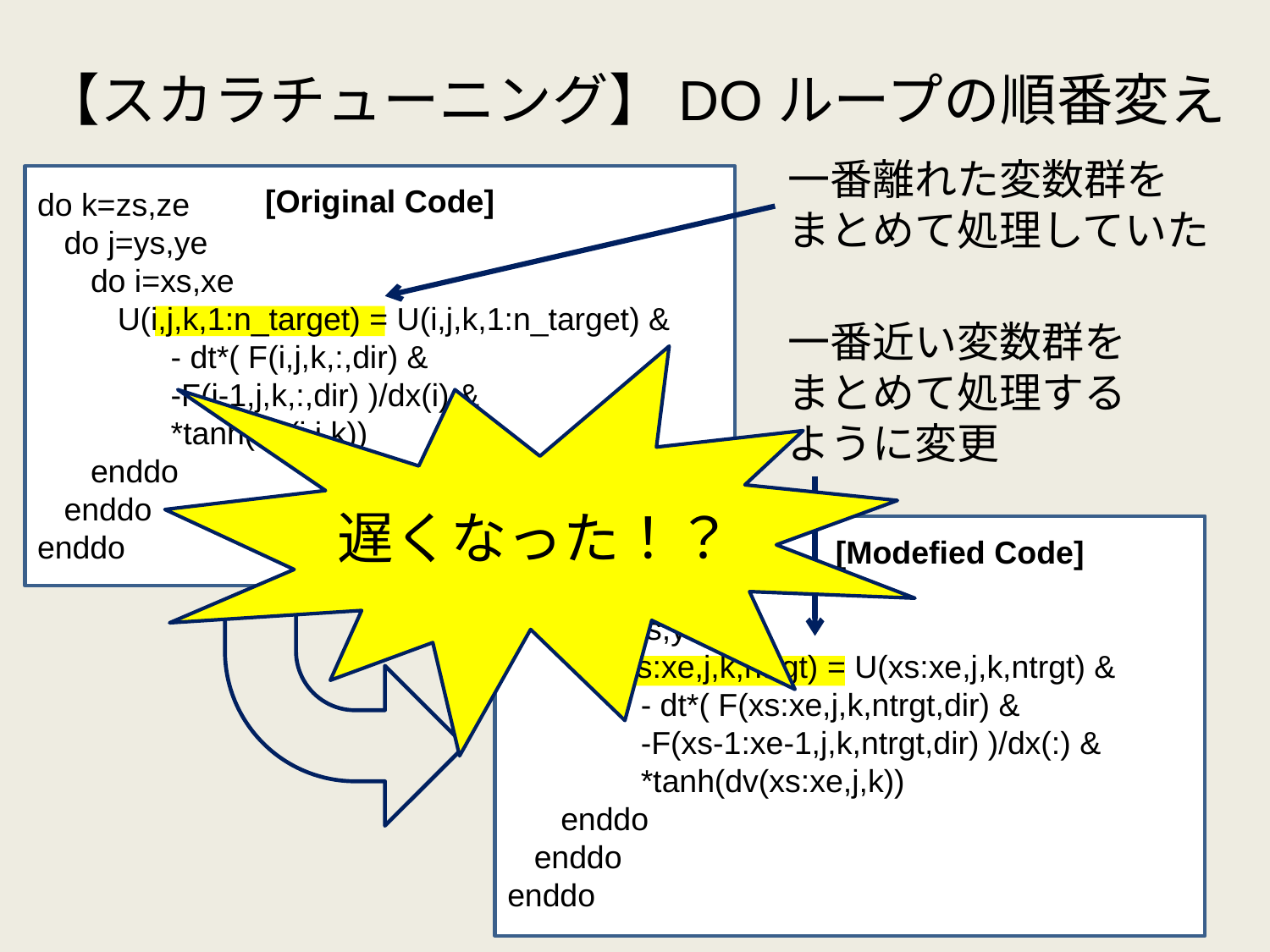

# 【スカラチューニング】DOループの順番変え
一番離れた変数群を
まとめて処理していた

[Original Code]
do k=zs,ze
   do j=ys,ye
      do i=xs,xe
         U(i,j,k,1:n_target) = U(i,j,k,1:n_target) &
               - dt*( F(i,j,k,:,dir) &
               -F(i-1,j,k,:,dir) )/dx(i) &
               *tanh(dv(i,j,k))
      enddo
   enddo
enddo

一番近い変数群を
まとめて処理する
ように変更

[Modefied Code]
遅くなった！？

do ntrgt=1,n_target
   do k=zs,ze
      do j=ys,ye
         U(xs:xe,j,k,ntrgt) = U(xs:xe,j,k,ntrgt) &
               - dt*( F(xs:xe,j,k,ntrgt,dir) &
               -F(xs-1:xe-1,j,k,ntrgt,dir) )/dx(:) &
               *tanh(dv(xs:xe,j,k))
      enddo
   enddo
enddo
[Modefied Code]